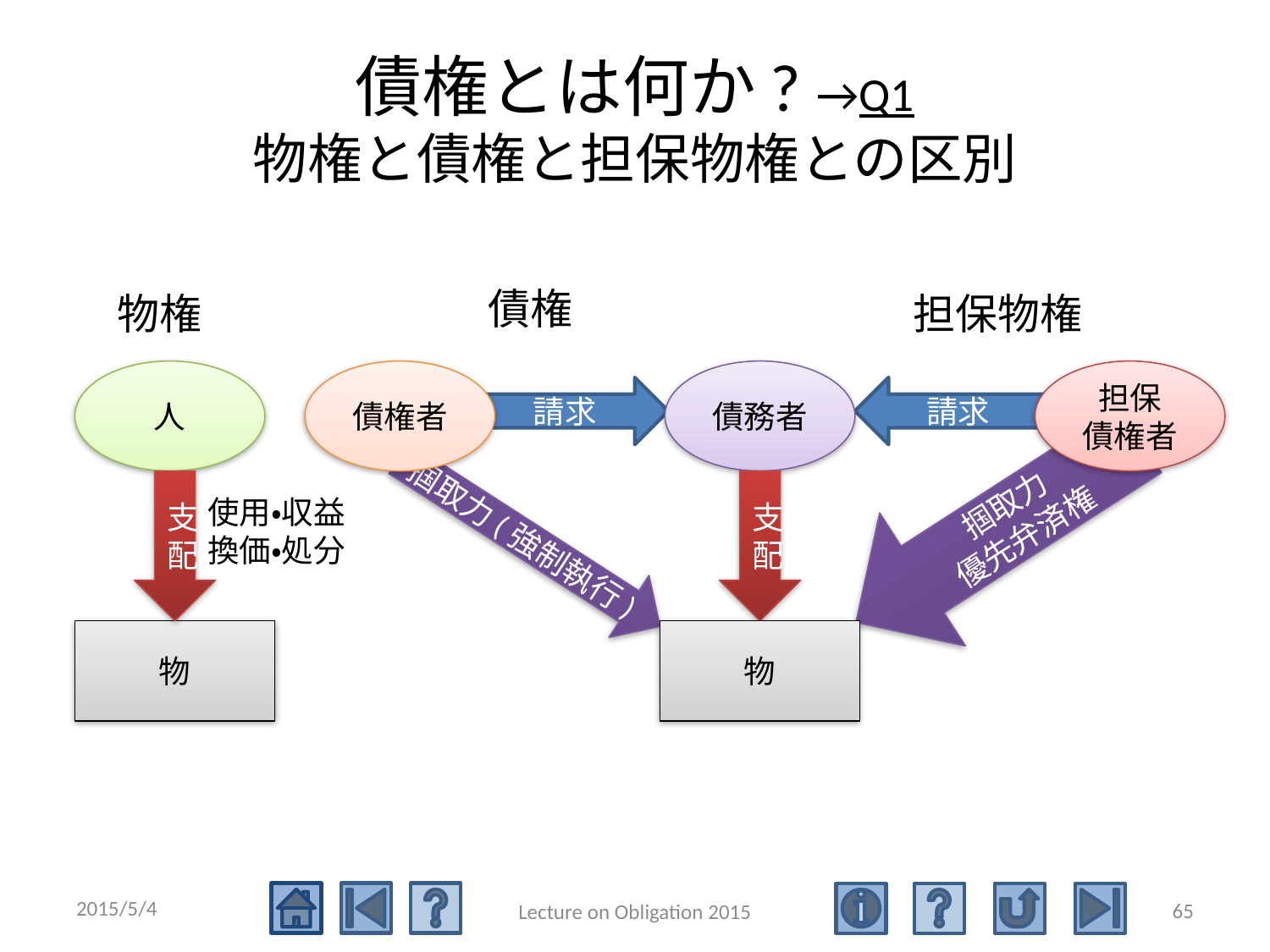

# 債権とは何か? →Q1 物権と債権と担保物権との区別
債権
物権
担保物権
人
債権者
債務者
担保
債権者
請求
請求
掴取力
優先弁済権
支配
支配
使用・収益
換価・処分
掴取力(強制執行)
物
物
2015/5/4
65
Lecture on Obligation 2015